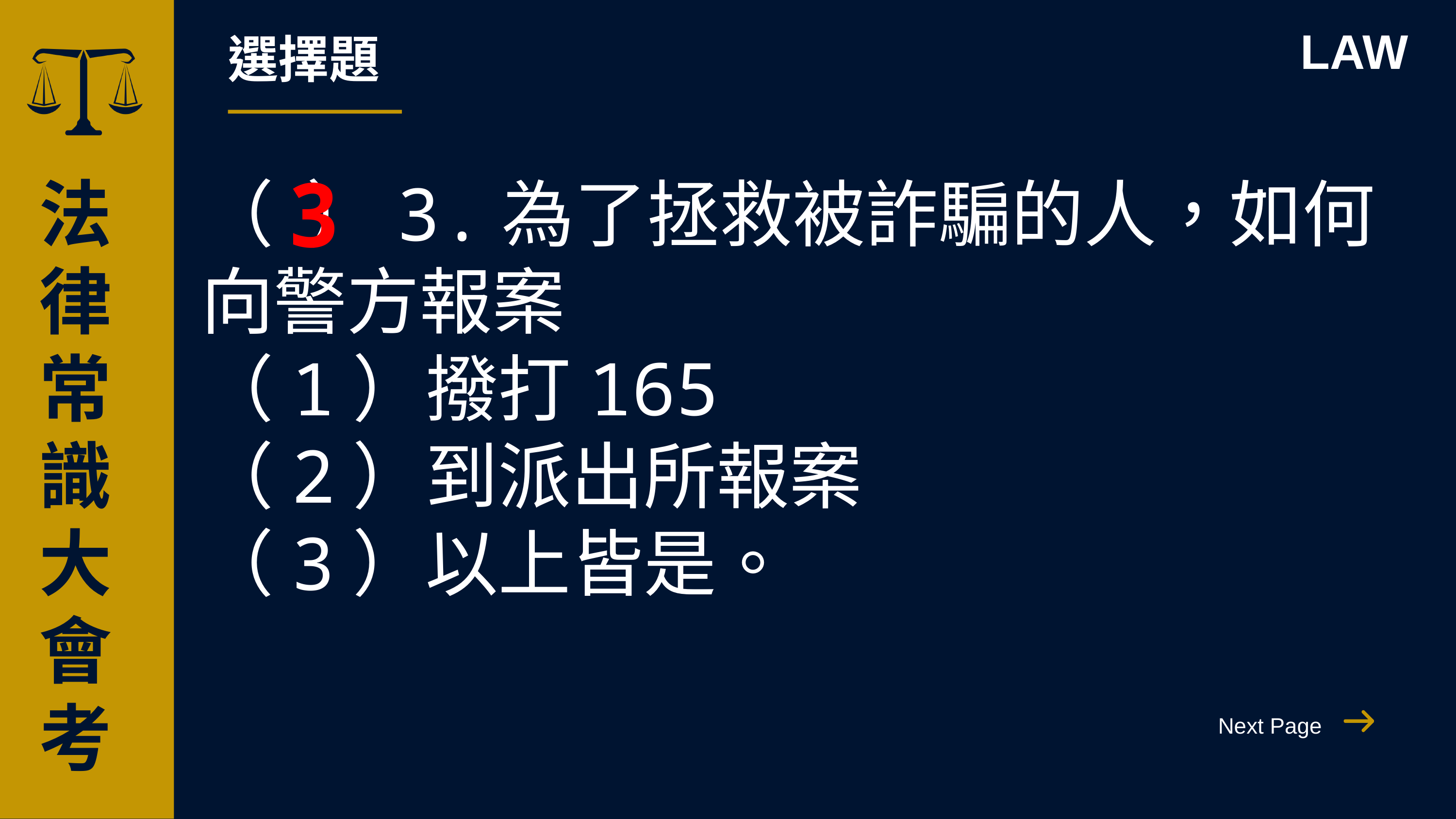

選擇題

LAW

3
法律常識
大會考
（  ）3.為了拯救被詐騙的人，如何向警方報案
（1）撥打165
（2）到派出所報案
（3）以上皆是。
Next Page